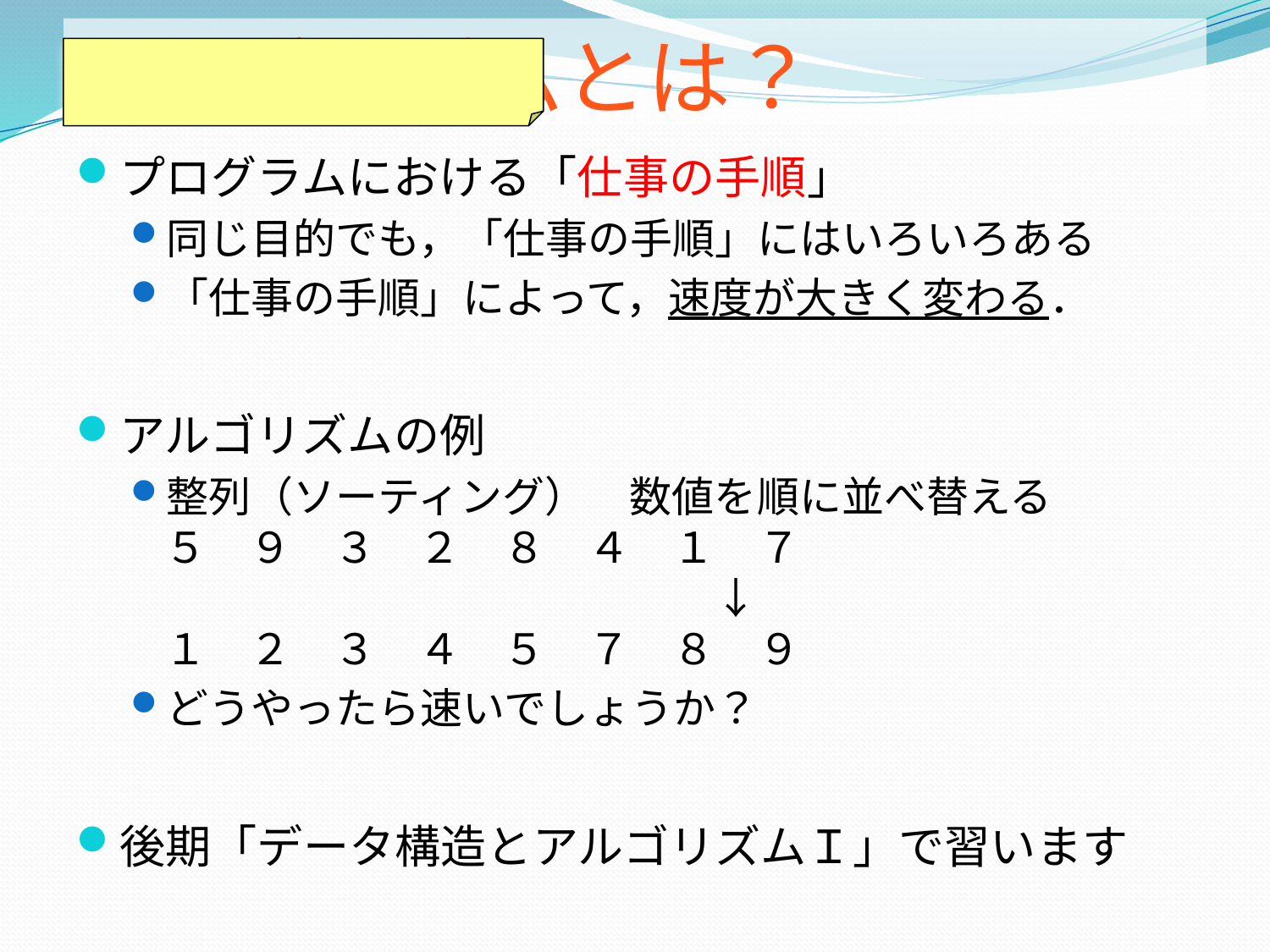

# アルゴリズムとは？

プログラムにおける「仕事の手順」
同じ目的でも，「仕事の手順」にはいろいろある
「仕事の手順」によって，速度が大きく変わる．

アルゴリズムの例
整列（ソーティング）　数値を順に並べ替える
５　９　３　２　８　４　１　７
		　　　　　　　↓
１　２　３　４　５　７　８　９
どうやったら速いでしょうか？

後期「データ構造とアルゴリズムＩ」で習います